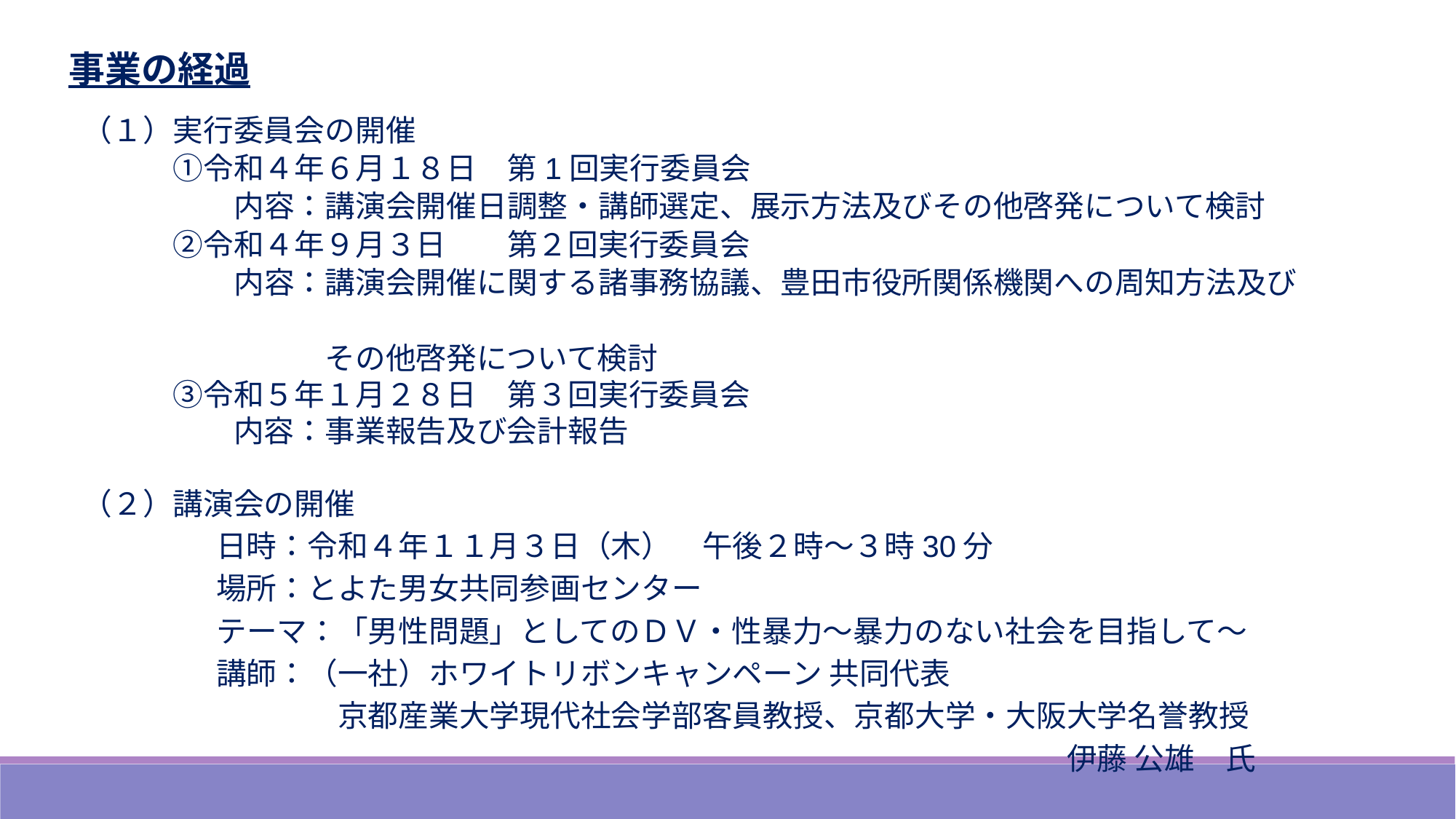

事業の経過
（１）実行委員会の開催
　　　①令和４年６月１８日　第1回実行委員会
　　　　　内容：講演会開催日調整・講師選定、展示方法及びその他啓発について検討
　　　②令和４年９月３日　　第２回実行委員会
　　　　　内容：講演会開催に関する諸事務協議、豊田市役所関係機関への周知方法及び
　　　　　　　　その他啓発について検討
　　　③令和５年１月２８日　第３回実行委員会
　　　　　内容：事業報告及び会計報告

（２）講演会の開催
　　　　日時：令和４年１１月３日（木）　午後２時～３時30分
　　　　場所：とよた男女共同参画センター
　　　　テーマ：「男性問題」としてのＤＶ・性暴力～暴力のない社会を目指して～
　　　　講師：（一社）ホワイトリボンキャンペーン 共同代表
　　　　　　　　京都産業大学現代社会学部客員教授、京都大学・大阪大学名誉教授
　　　　　　　　　　　　　　　　　　　　　　　　　　　　　　　　伊藤 公雄　氏